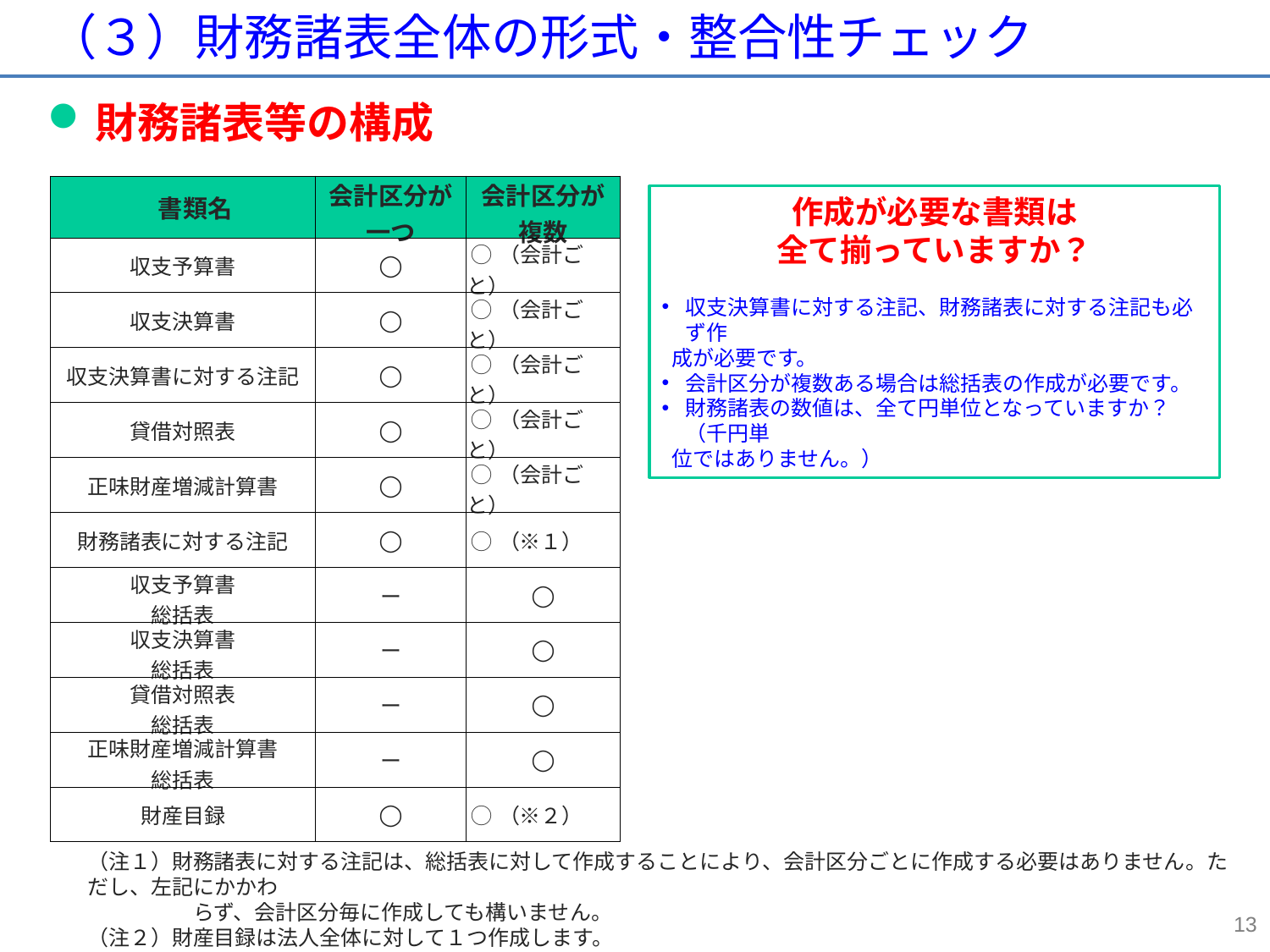

# （３）財務諸表全体の形式・整合性チェック
財務諸表等の構成
| 書類名 | 会計区分が 一つ | 会計区分が 複数 |
| --- | --- | --- |
| 収支予算書 | ◯ | ◯（会計ごと） |
| 収支決算書 | ◯ | ◯（会計ごと） |
| 収支決算書に対する注記 | ◯ | ◯（会計ごと） |
| 貸借対照表 | ◯ | ◯（会計ごと） |
| 正味財産増減計算書 | ◯ | ◯（会計ごと） |
| 財務諸表に対する注記 | ◯ | ◯（※１） |
| 収支予算書 総括表 | ー | ◯ |
| 収支決算書 総括表 | ー | ◯ |
| 貸借対照表 総括表 | ー | ◯ |
| 正味財産増減計算書 総括表 | ー | ◯ |
| 財産目録 | ◯ | ◯（※２） |
作成が必要な書類は
全て揃っていますか？

収支決算書に対する注記、財務諸表に対する注記も必ず作
 成が必要です。
会計区分が複数ある場合は総括表の作成が必要です。
財務諸表の数値は、全て円単位となっていますか？（千円単
 位ではありません。）
（注１）財務諸表に対する注記は、総括表に対して作成することにより、会計区分ごとに作成する必要はありません。ただし、左記にかかわ
　　　　　らず、会計区分毎に作成しても構いません。
（注２）財産目録は法人全体に対して１つ作成します。
13